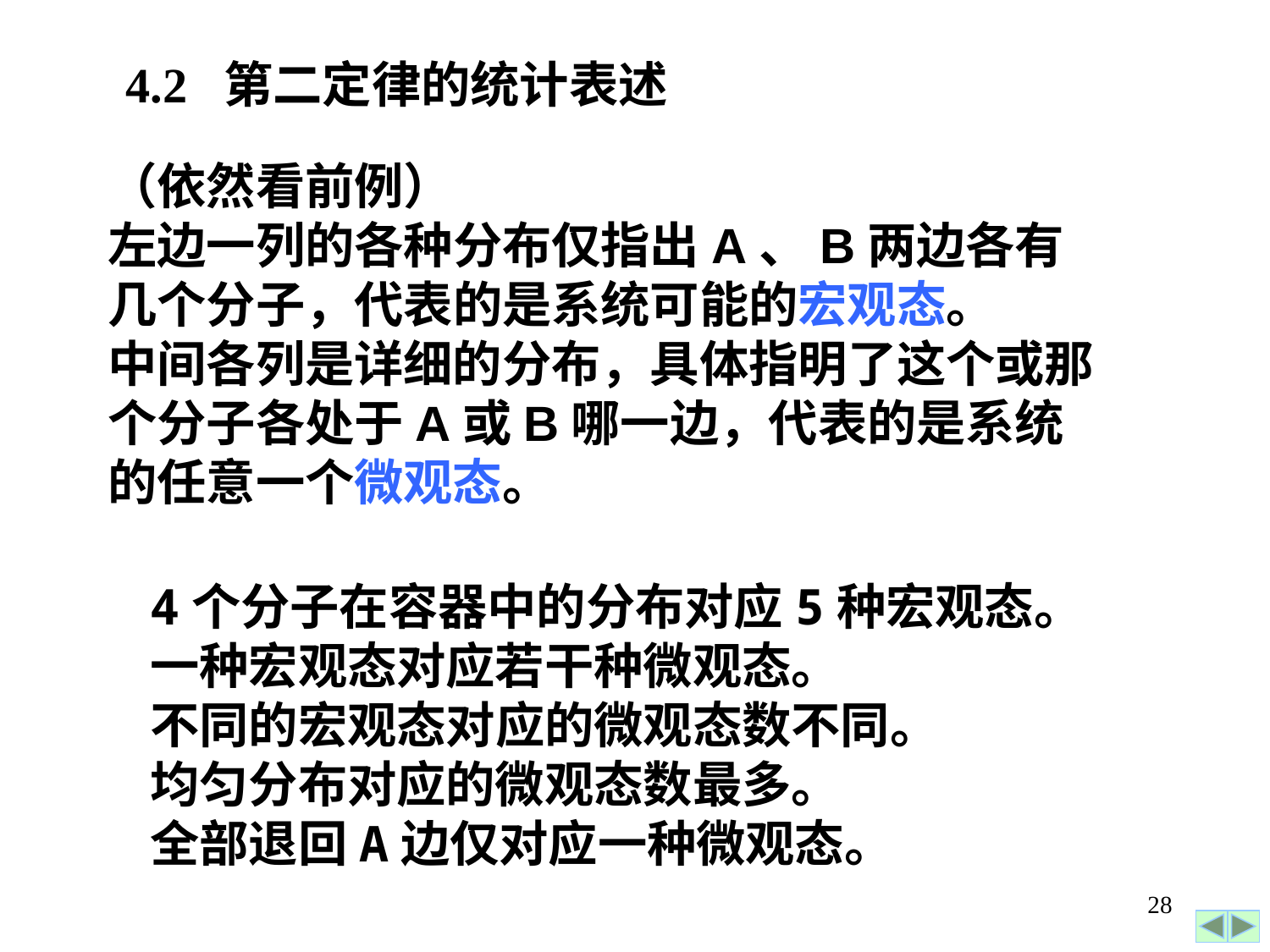

4.2  第二定律的统计表述
（依然看前例）
左边一列的各种分布仅指出A、B两边各有几个分子，代表的是系统可能的宏观态。
中间各列是详细的分布，具体指明了这个或那个分子各处于A或B哪一边，代表的是系统的任意一个微观态。
4个分子在容器中的分布对应5种宏观态。
一种宏观态对应若干种微观态。
不同的宏观态对应的微观态数不同。
均匀分布对应的微观态数最多。
全部退回A边仅对应一种微观态。
28